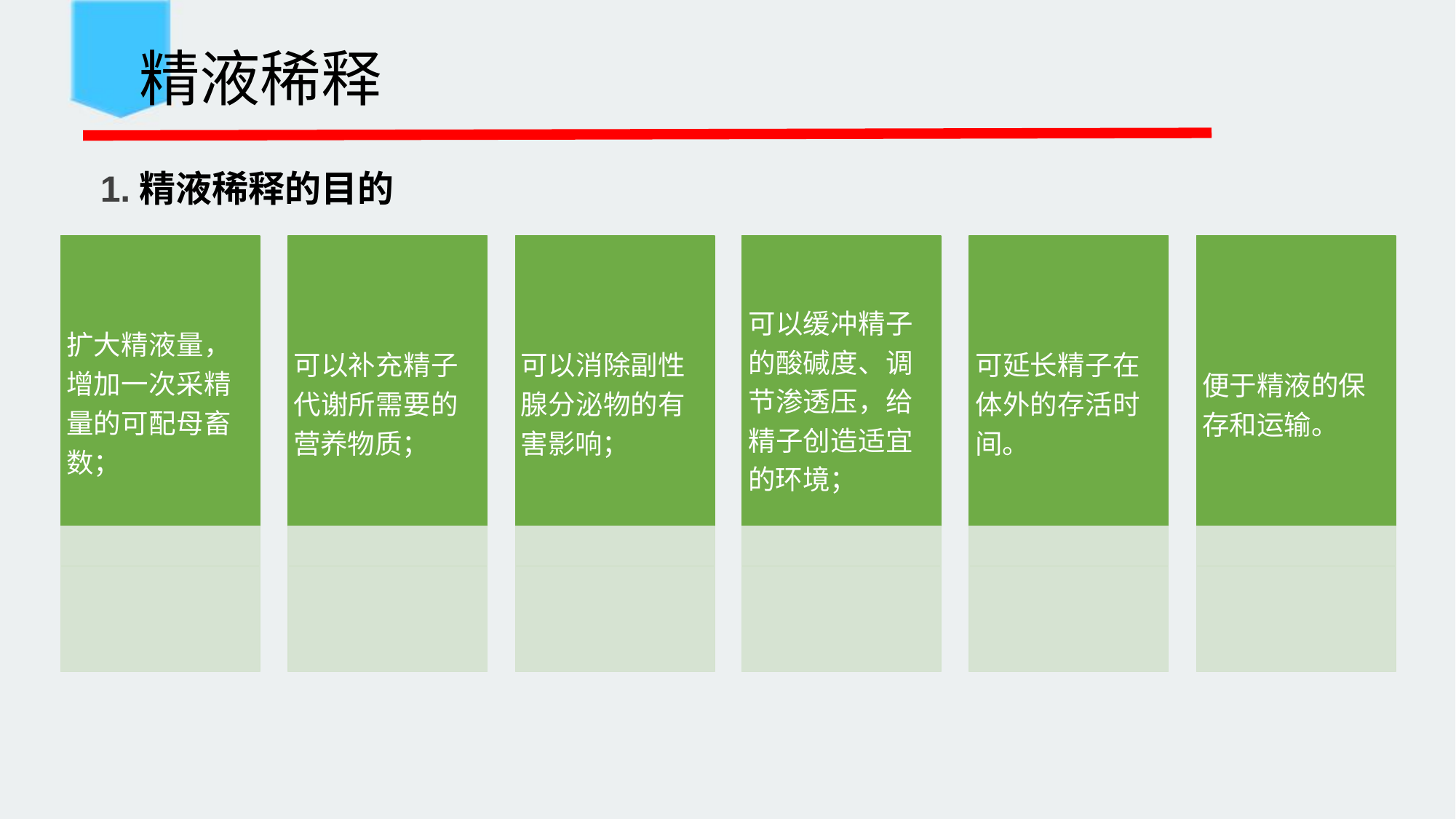

精液稀释
  1.精液稀释的目的

扩大精液量， 增加一次采精 量的可配母畜 数；

可以补充精子 代谢所需要的 营养物质；

可以消除副性 腺分泌物的有 害影响；

可以缓冲精子 的酸碱度、调 节渗透压，给 精子创造适宜 的环境；

可延长精子在 体外的存活时 间。

便于精液的保 存和运输。